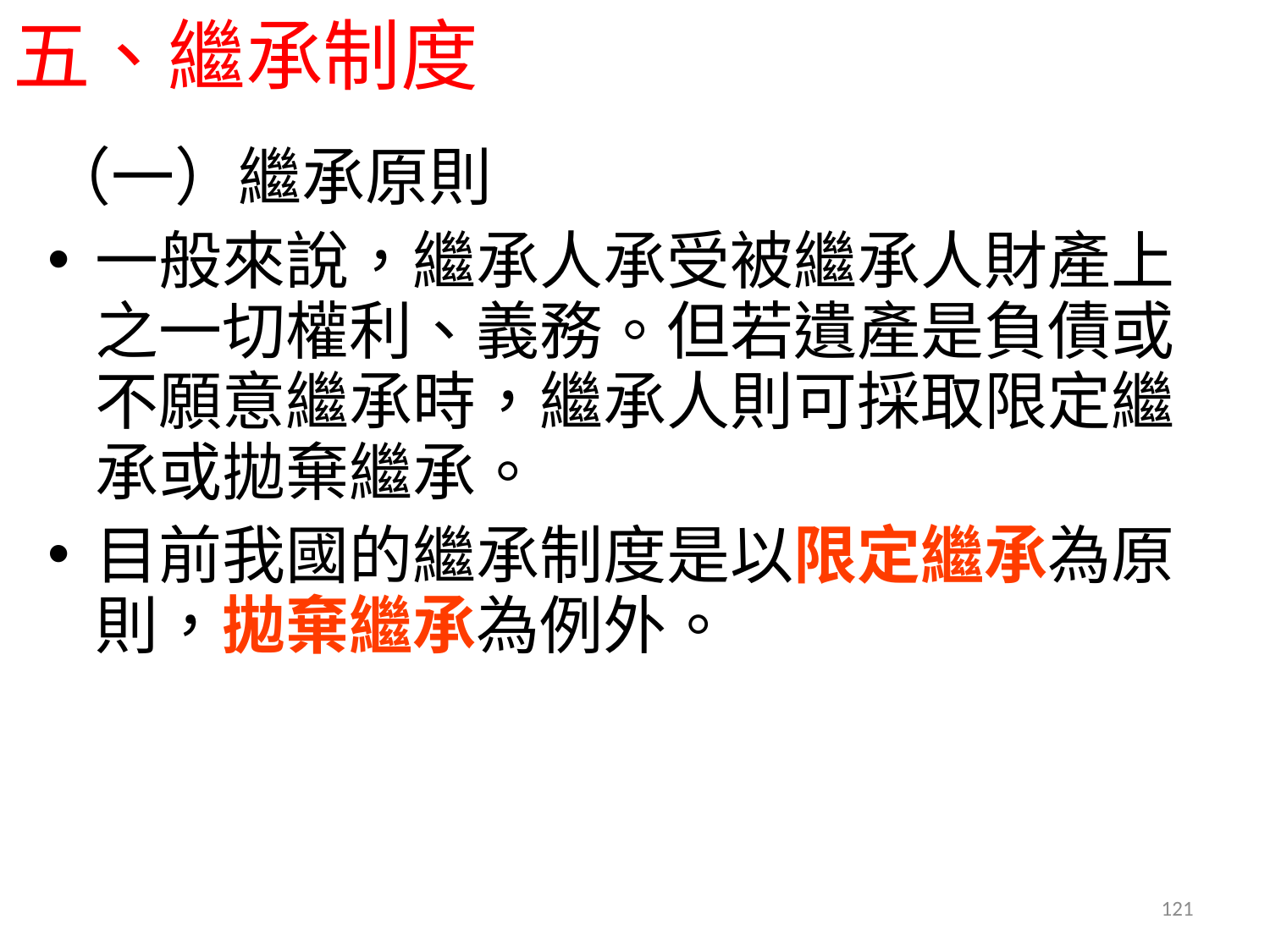

# 五、繼承制度
（一）繼承原則
一般來說，繼承人承受被繼承人財產上之一切權利、義務。但若遺產是負債或不願意繼承時，繼承人則可採取限定繼承或拋棄繼承。
目前我國的繼承制度是以限定繼承為原則，拋棄繼承為例外。
121